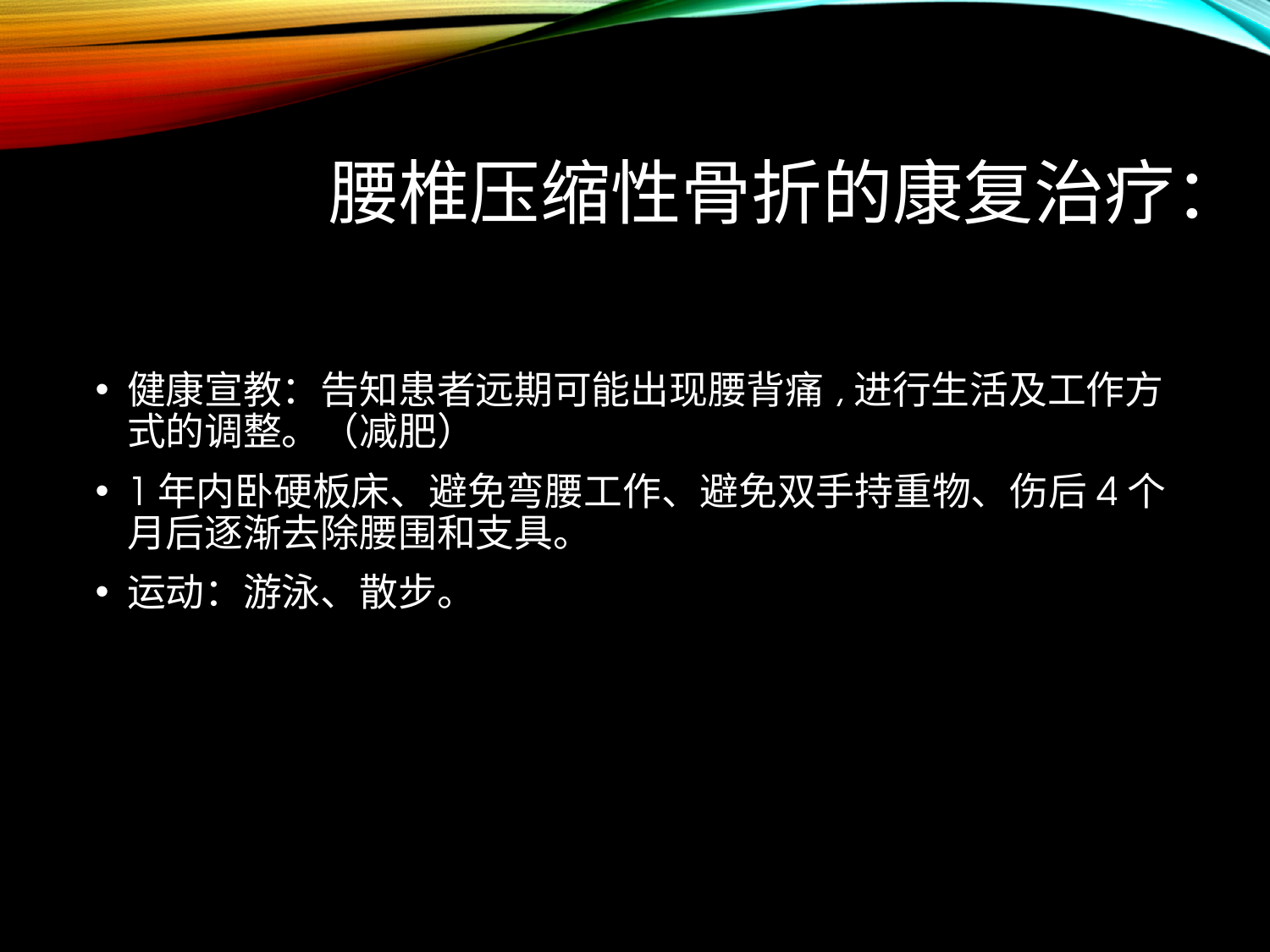

# 腰椎压缩性骨折的康复治疗：

健康宣教：告知患者远期可能出现腰背痛,进行生活及工作方式的调整。（减肥）
1年内卧硬板床、避免弯腰工作、避免双手持重物、伤后4个月后逐渐去除腰围和支具。
运动：游泳、散步。